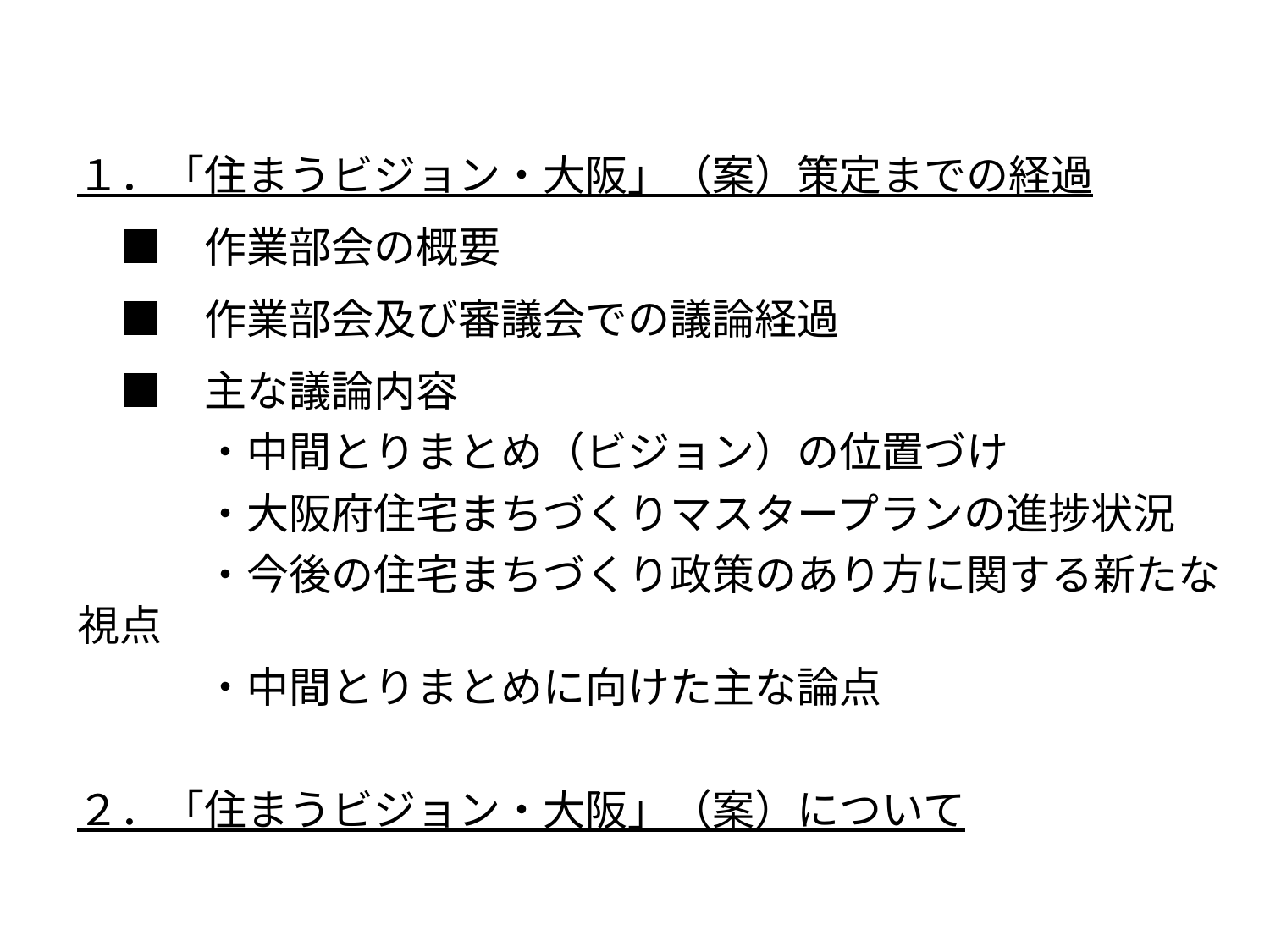

１．「住まうビジョン・大阪」（案）策定までの経過
　■　作業部会の概要
　■　作業部会及び審議会での議論経過
　■　主な議論内容
　　　・中間とりまとめ（ビジョン）の位置づけ
　　　・大阪府住宅まちづくりマスタープランの進捗状況
　　　・今後の住宅まちづくり政策のあり方に関する新たな視点
　　　・中間とりまとめに向けた主な論点

２．「住まうビジョン・大阪」（案）について